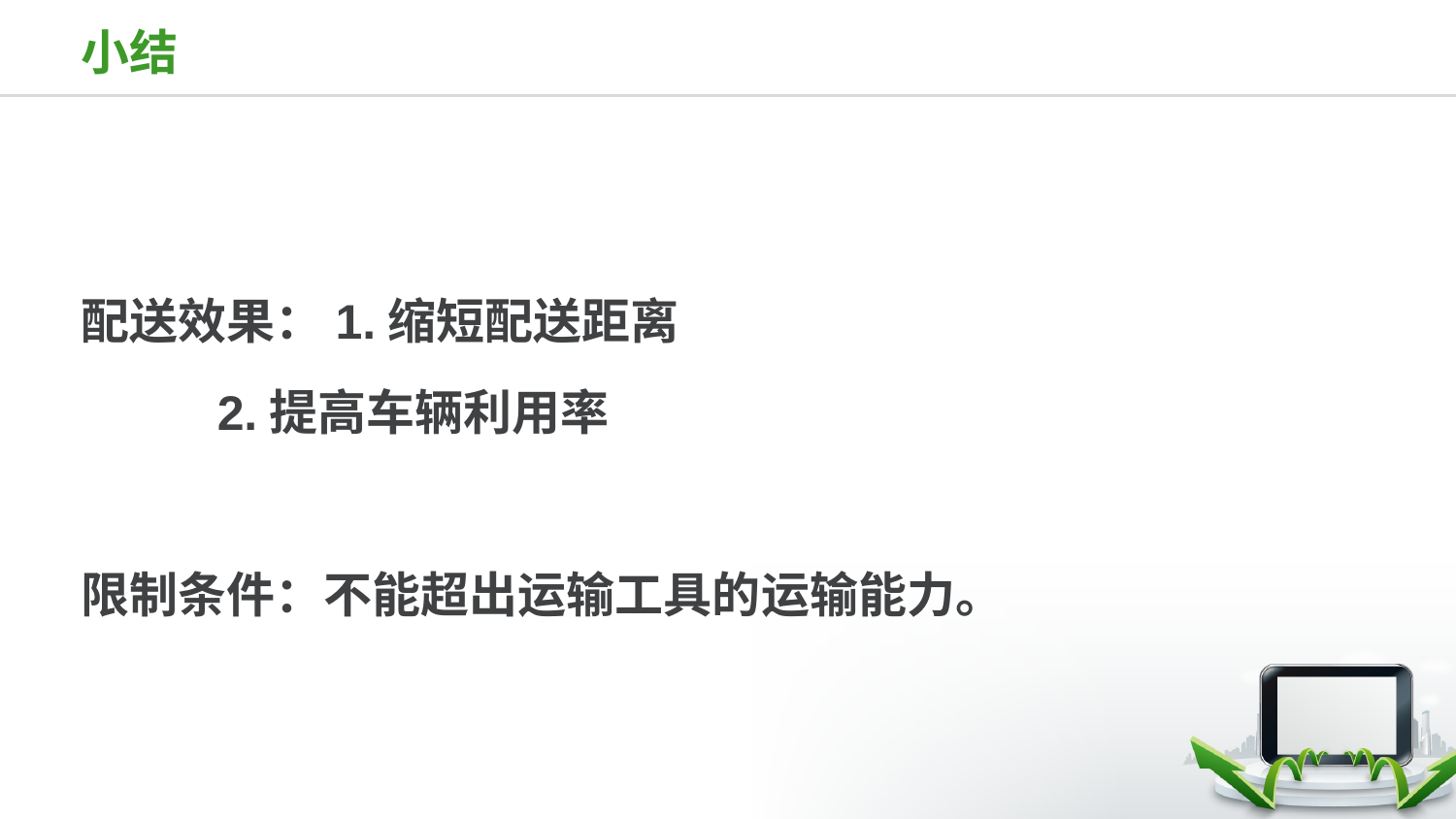

# 小结

配送效果：1.缩短配送距离
          2.提高车辆利用率

限制条件：不能超出运输工具的运输能力。